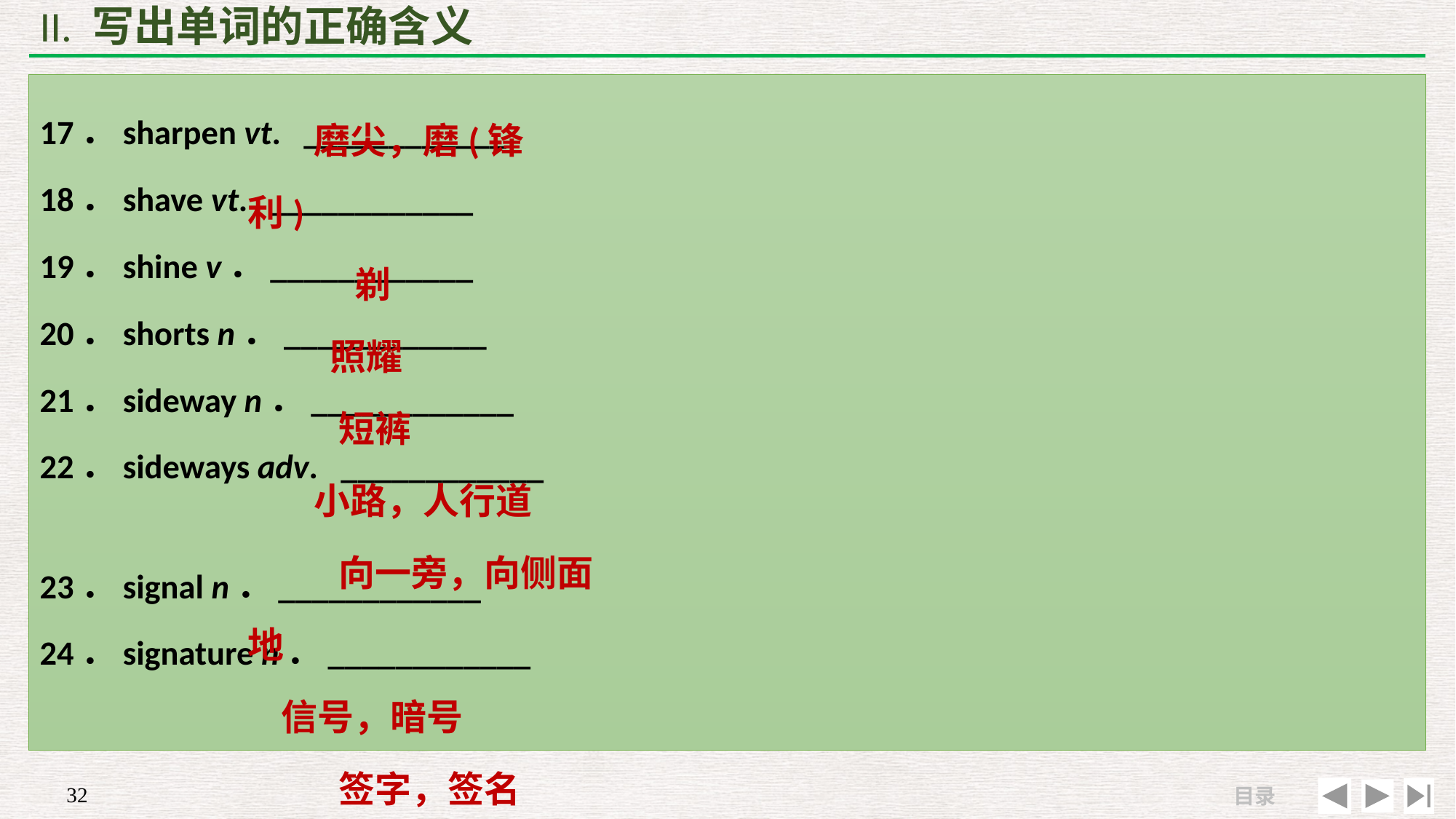

# II. 写出单词的正确含义

       磨尖，磨(锋利)
            剃
         照耀
          短裤
       小路，人行道
          向一旁，向侧面地
   信号，暗号
          签字，签名
17．sharpen vt.   ____________
18．shave vt.   ____________
19．shine v．____________
20．shorts n．____________
21．sideway n．____________
22．sideways adv.   ____________
23．signal n．____________
24．signature n．____________